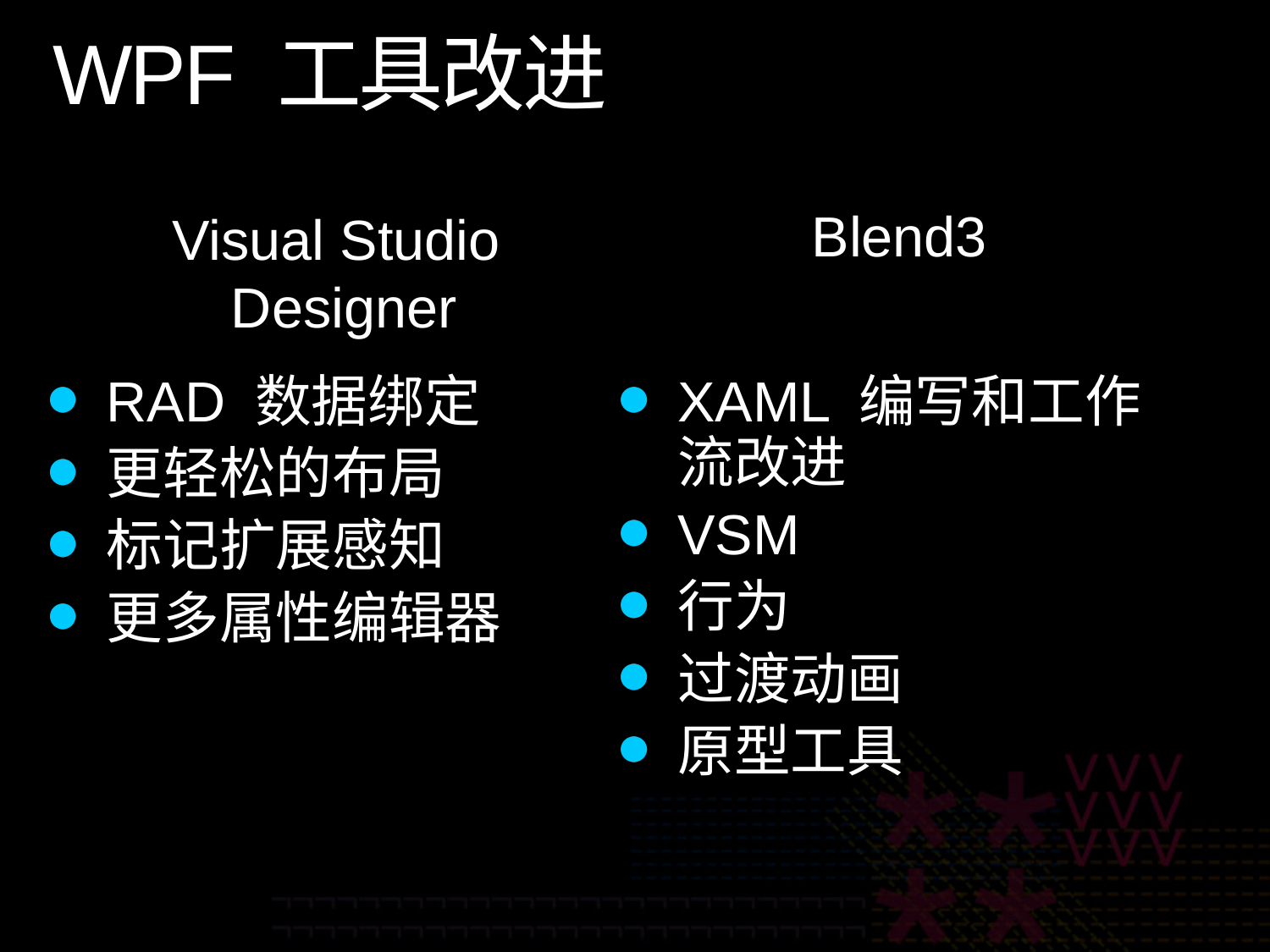

# WPF 工具改进
Blend3

Visual Studio
Designer

RAD 数据绑定
更轻松的布局
标记扩展感知
更多属性编辑器
XAML 编写和工作流改进
VSM
行为
过渡动画
原型工具